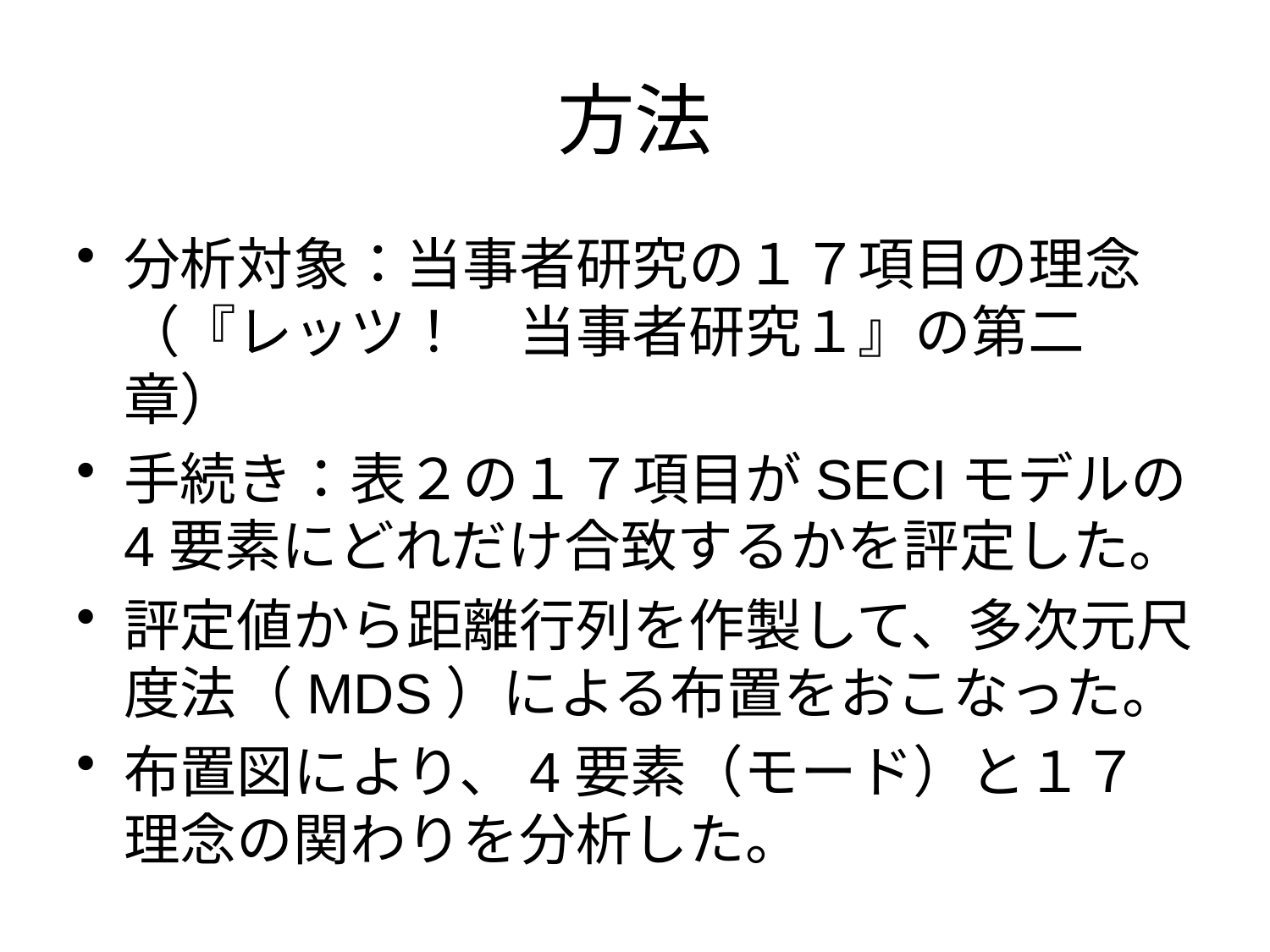

# 方法
分析対象：当事者研究の１７項目の理念（『レッツ！　当事者研究１』の第二章）
手続き：表２の１７項目がSECIモデルの4要素にどれだけ合致するかを評定した。
評定値から距離行列を作製して、多次元尺度法（MDS）による布置をおこなった。
布置図により、4要素（モード）と１７理念の関わりを分析した。